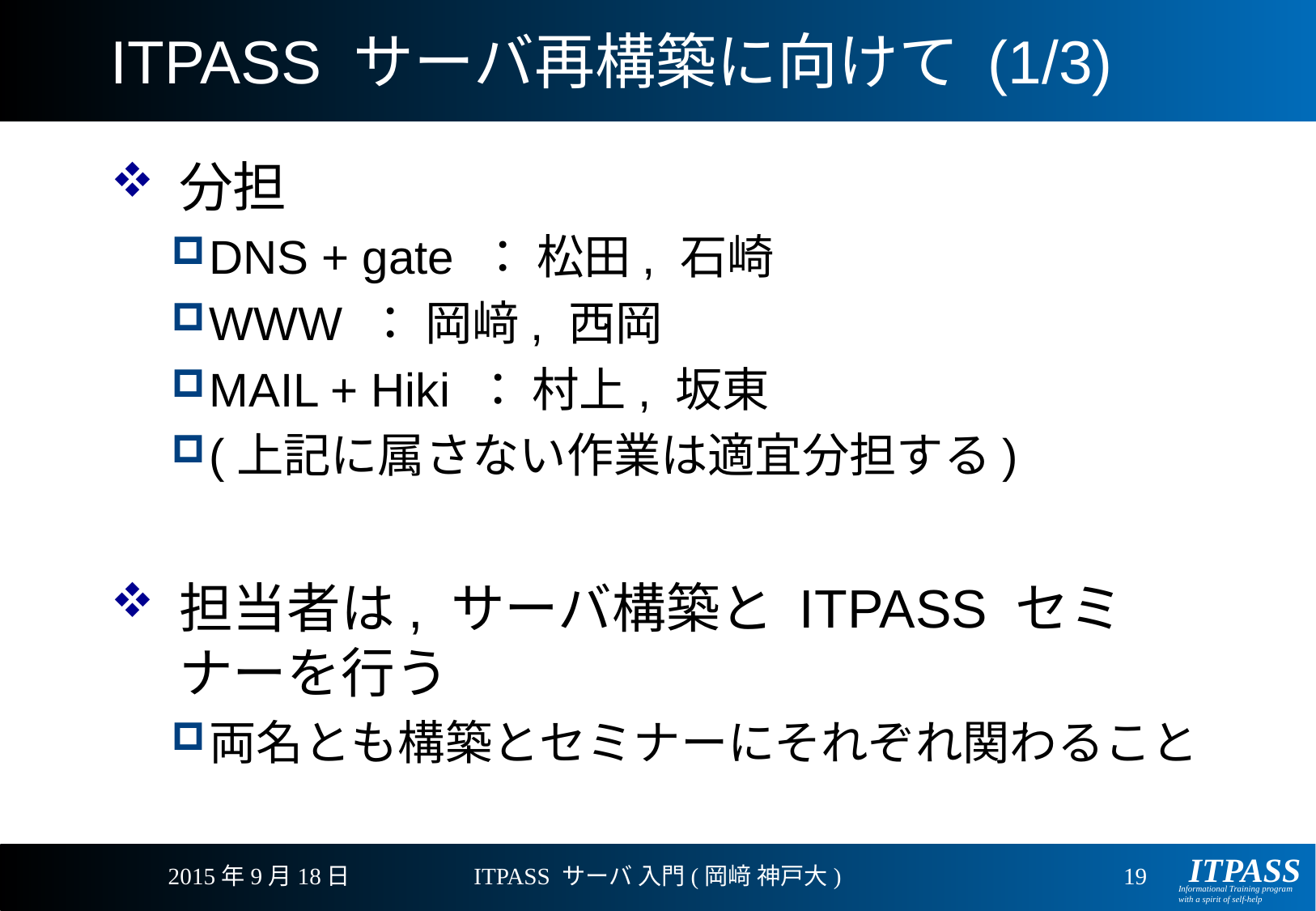

# ITPASS サーバ再構築に向けて (1/3)
分担
DNS + gate ： 松田, 石崎
WWW ： 岡﨑, 西岡
MAIL + Hiki ： 村上, 坂東
(上記に属さない作業は適宜分担する)

担当者は, サーバ構築と ITPASS セミナーを行う
両名とも構築とセミナーにそれぞれ関わること
2015年9月18日
ITPASS サーバ 入門(岡﨑 神戸大)
19